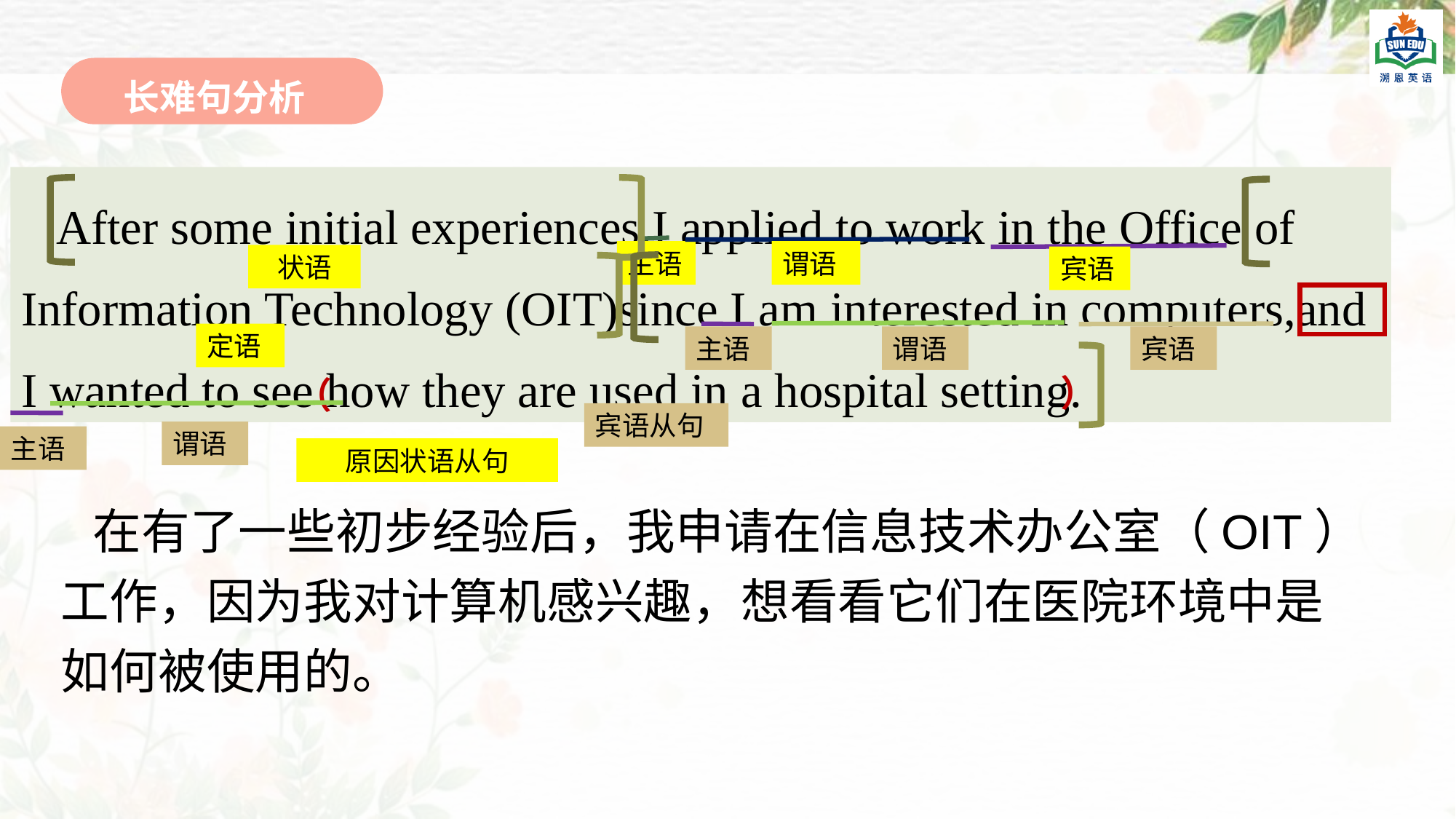

#

长难句分析

After some initial experiences,I applied to work in the Office of Information Technology (OIT)since I am interested in computers,and I wanted to see how they are used in a hospital setting.

主语
谓语
状语
宾语

定语
主语
谓语
宾语

）
（
宾语从句
谓语
主语
原因状语从句
在有了一些初步经验后，我申请在信息技术办公室（OIT）工作，因为我对计算机感兴趣，想看看它们在医院环境中是如何被使用的。